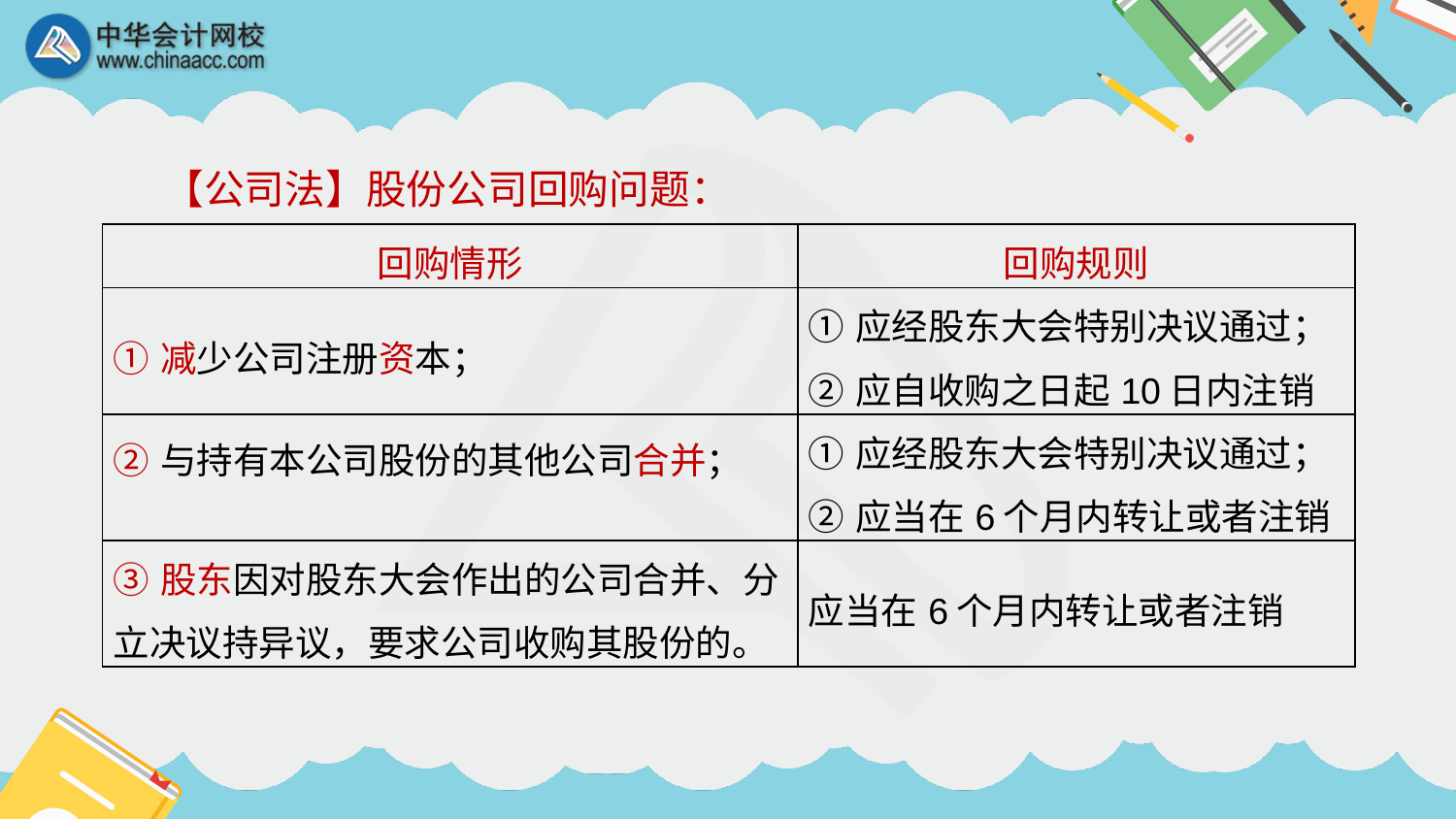

【公司法】股份公司回购问题：
| 回购情形 | 回购规则 |
| --- | --- |
| ①减少公司注册资本； | ①应经股东大会特别决议通过； ②应自收购之日起10日内注销 |
| ②与持有本公司股份的其他公司合并； | ①应经股东大会特别决议通过； ②应当在6个月内转让或者注销 |
| ③股东因对股东大会作出的公司合并、分立决议持异议，要求公司收购其股份的。 | 应当在6个月内转让或者注销 |